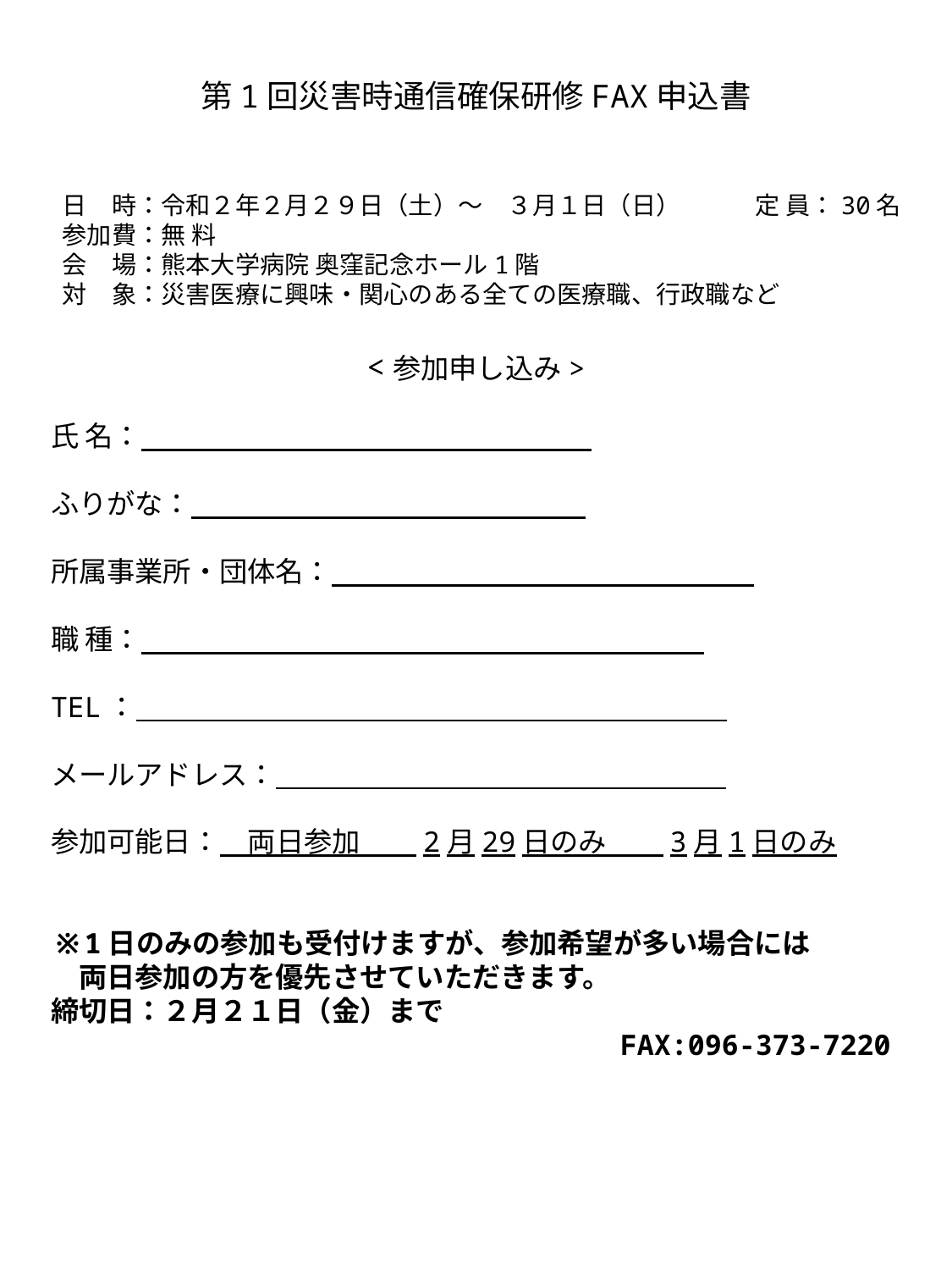

第1回災害時通信確保研修FAX申込書

 日　時：令和２年２月２９日（土）～　３月１日（日）　　　定 員：30名
 参加費：無 料
 会　場：熊本大学病院 奥窪記念ホール1階
 対　象：災害医療に興味・関心のある全ての医療職、行政職など

<参加申し込み>

氏 名：

ふりがな：

所属事業所・団体名：

職 種：

TEL：

メールアドレス：

参加可能日：　両日参加　　2月29日のみ　　3月1日のみ

※1日のみの参加も受付けますが、参加希望が多い場合には
　両日参加の方を優先させていただきます。
締切日：２月２１日（金）まで
　　　　　　　　　　　　　　　　　　　　FAX:096-373-7220